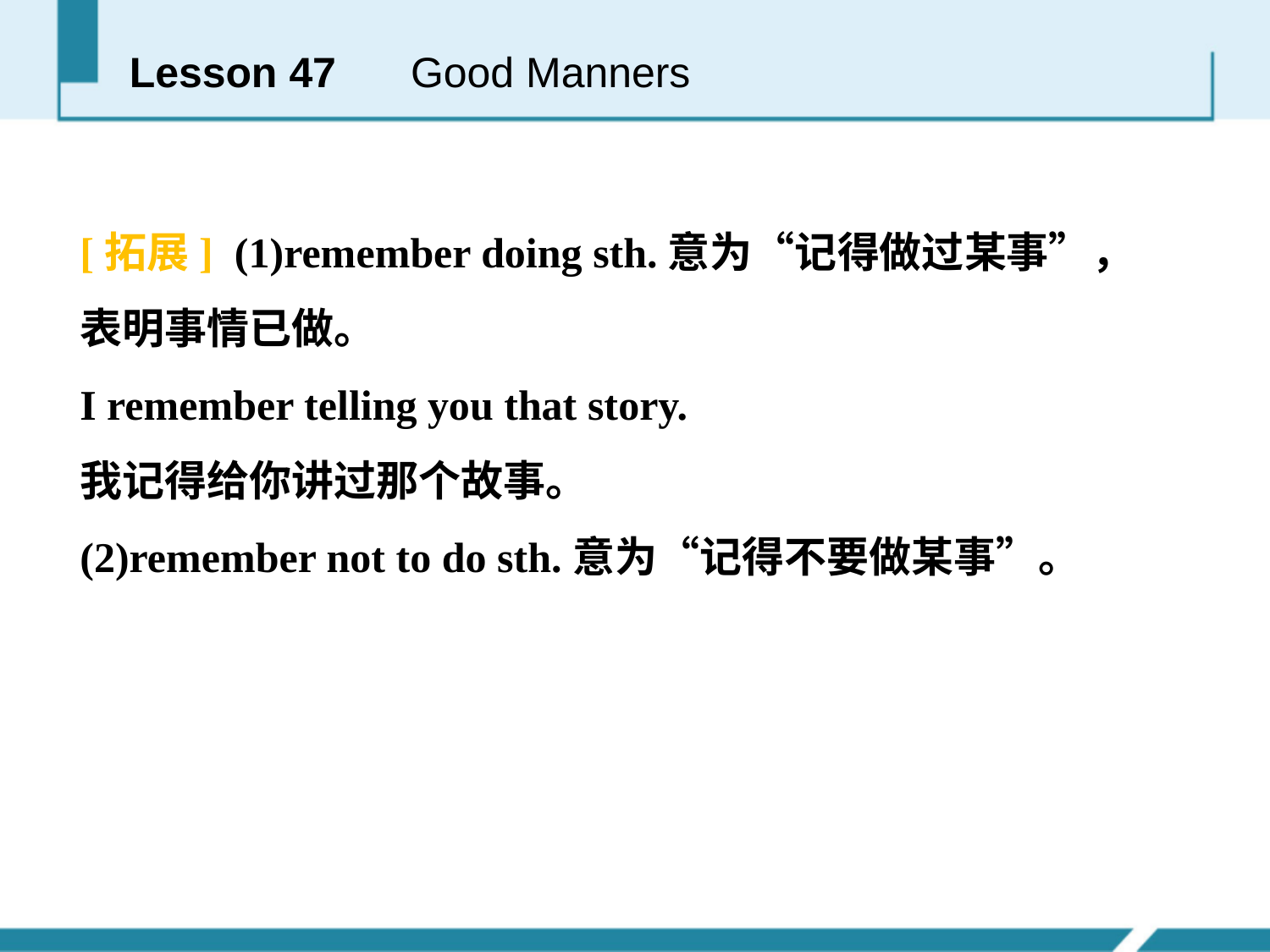

Lesson 47 　Good Manners
[拓展]  (1)remember doing sth.意为“记得做过某事”，表明事情已做。
I remember telling you that story.
我记得给你讲过那个故事。
(2)remember not to do sth.意为“记得不要做某事”。